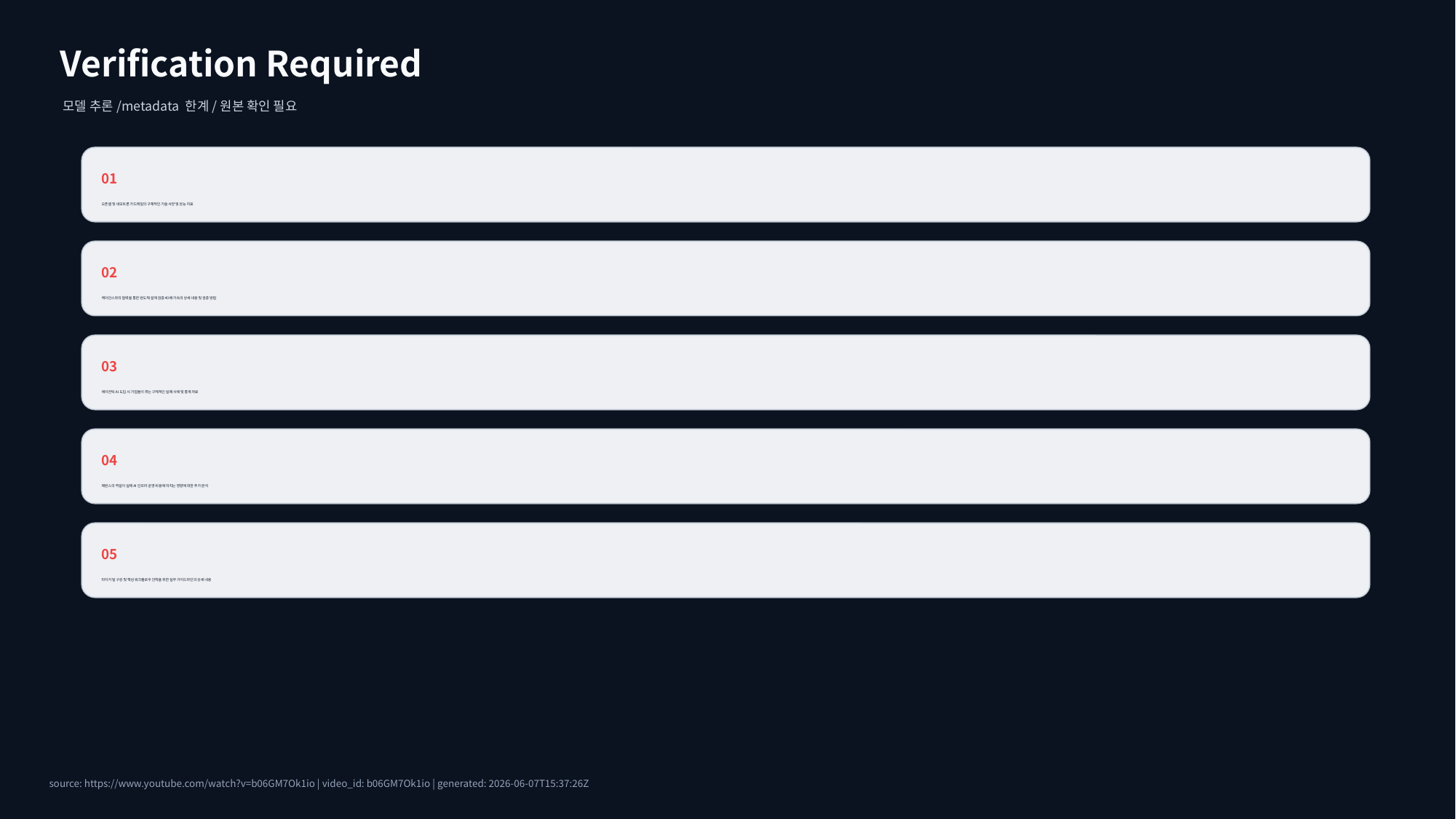

Verification Required
모델 추론/metadata 한계/원본 확인 필요

01
오픈셸 및 네모트론 가드레일의 구체적인 기술 사양 및 성능 지표

02
케이던스와의 협력을 통한 반도체 설계 검증 40배 가속의 상세 내용 및 검증 방법

03
에이전틱 AI 도입 시 기업들이 겪는 구체적인 실패 사례 및 통계 자료

04
제번스의 역설이 실제 AI 인프라 운영 비용에 미치는 영향에 대한 추가 분석

05
타이거 팀 구성 및 핵심 워크플로우 안착을 위한 실무 가이드라인의 상세 내용
source: https://www.youtube.com/watch?v=b06GM7Ok1io | video_id: b06GM7Ok1io | generated: 2026-06-07T15:37:26Z